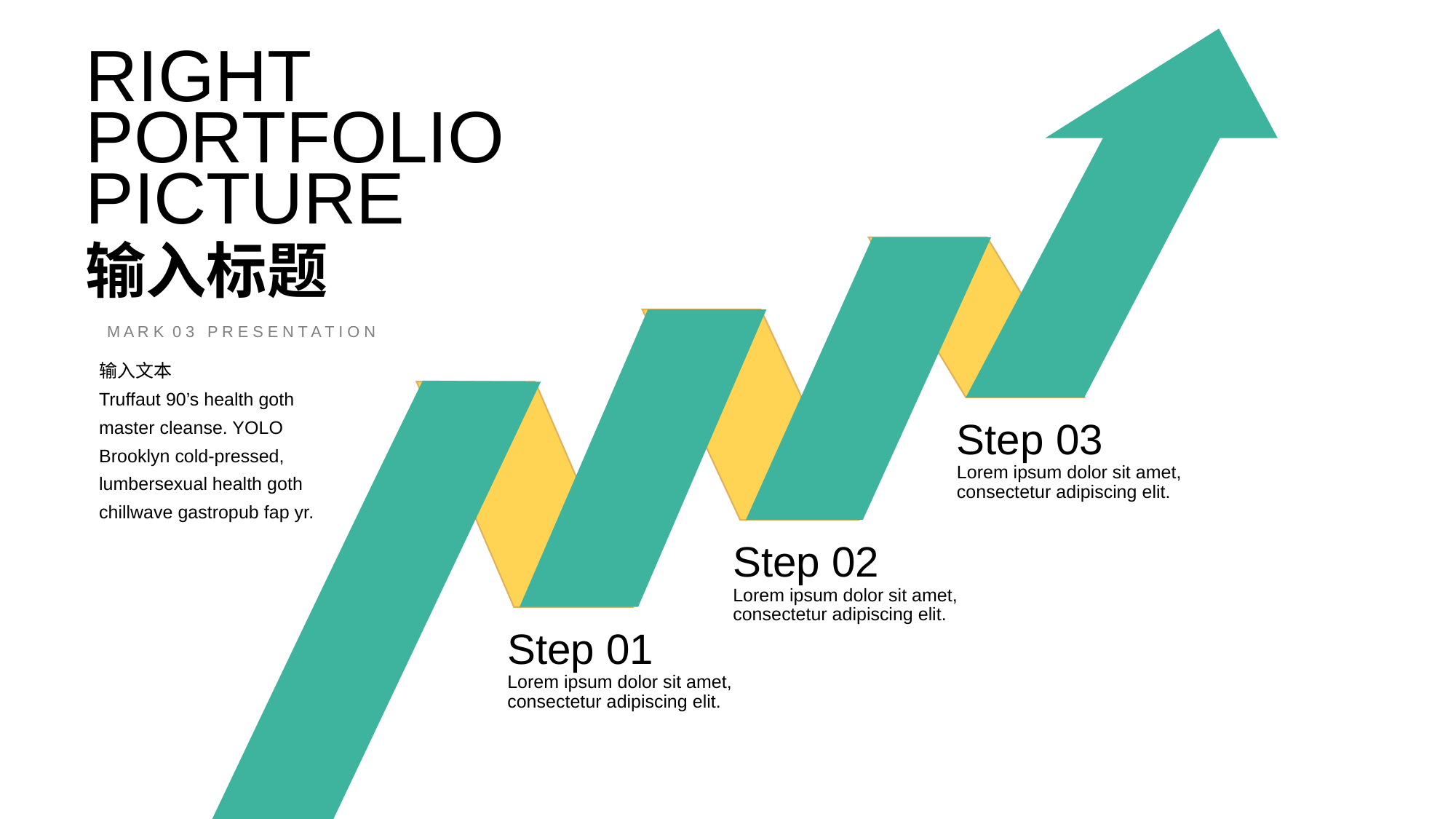

RIGHT
PORTFOLIO
PICTURE

输入标题

M A R K  0 3   P R E S E N T A T I O N

输入文本
Truffaut 90’s health goth master cleanse. YOLO Brooklyn cold-pressed, lumbersexual health goth chillwave gastropub fap yr.

Step 03
Lorem ipsum dolor sit amet, consectetur adipiscing elit.
Step 02
Lorem ipsum dolor sit amet, consectetur adipiscing elit.
Step 01
Lorem ipsum dolor sit amet, consectetur adipiscing elit.